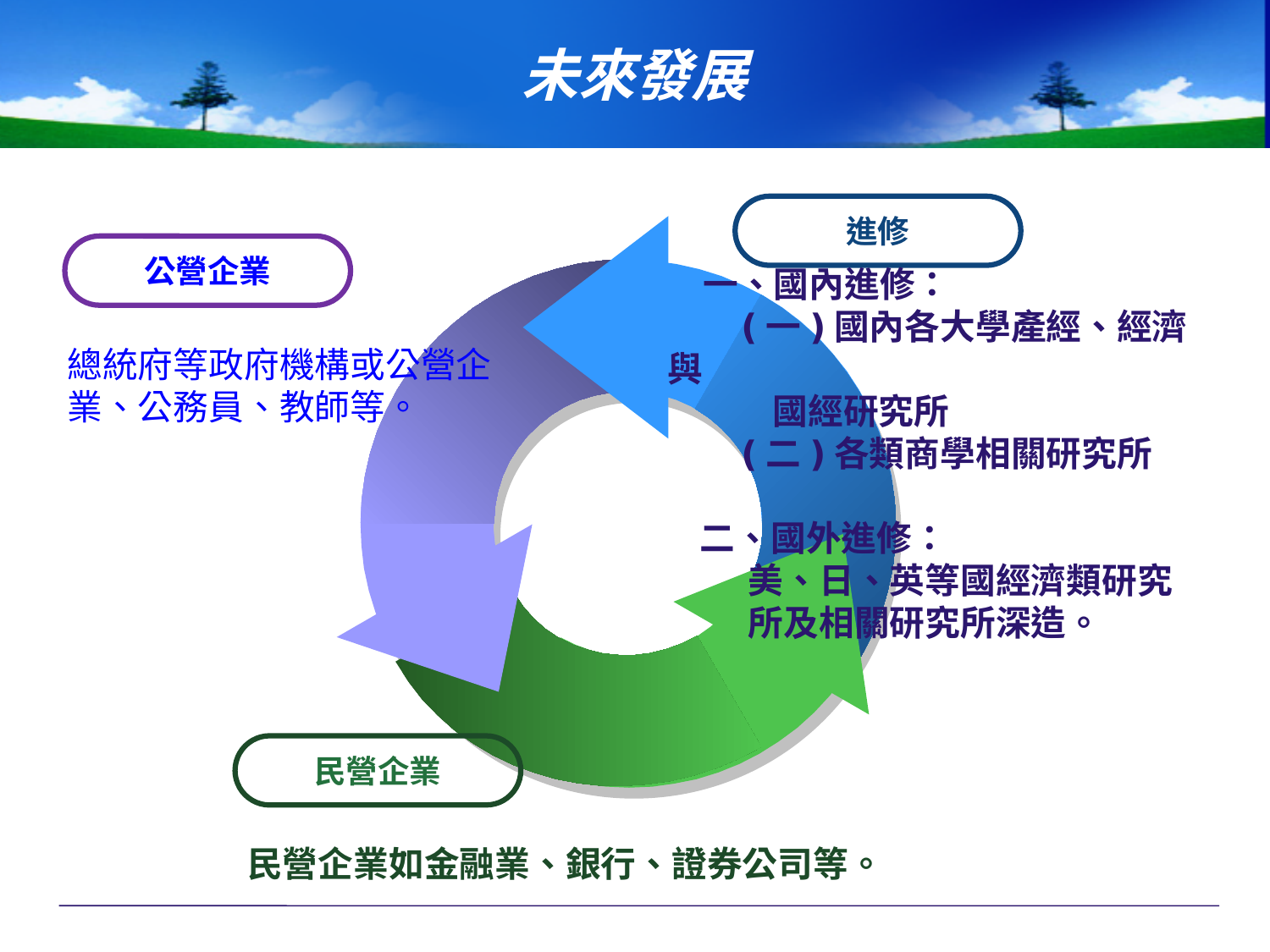

# 未來發展
進修

公營企業
　一、國內進修：
      (一)國內各大學產經、經濟與
            國經研究所
      (二)各類商學相關研究所

   二、國外進修：
         美、日、英等國經濟類研究
         所及相關研究所深造。
總統府等政府機構或公營企業、公務員、教師等。
民營企業
民營企業如金融業、銀行、證券公司等。